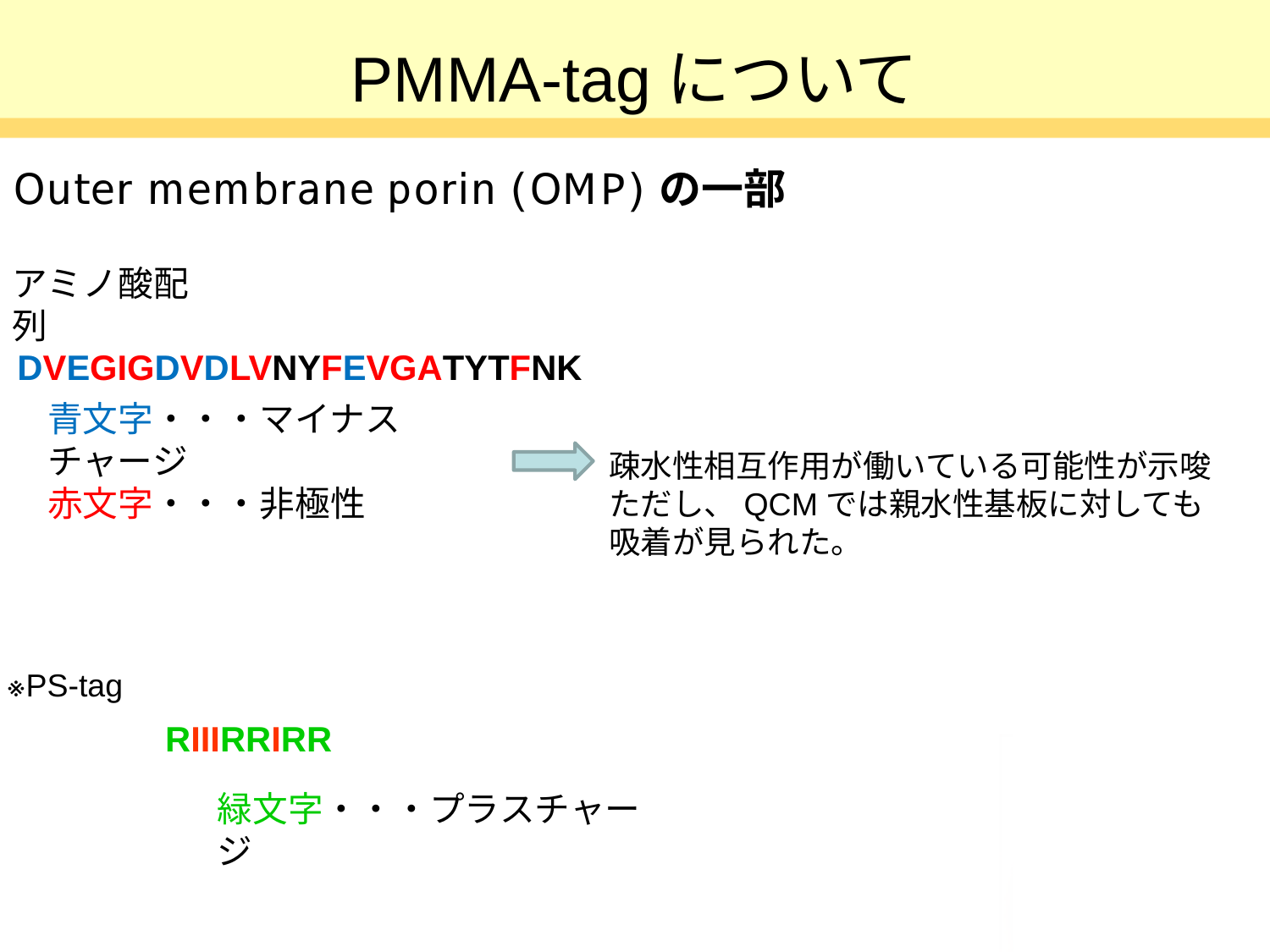

# PMMA-tagについて
Outer membrane porin (OMP)の一部
アミノ酸配列
DVEGIGDVDLVNYFEVGATYTFNK
青文字・・・マイナスチャージ
赤文字・・・非極性
疎水性相互作用が働いている可能性が示唆
ただし、QCMでは親水性基板に対しても吸着が見られた。

※PS-tag
 RIIIRRIRR

緑文字・・・プラスチャージ